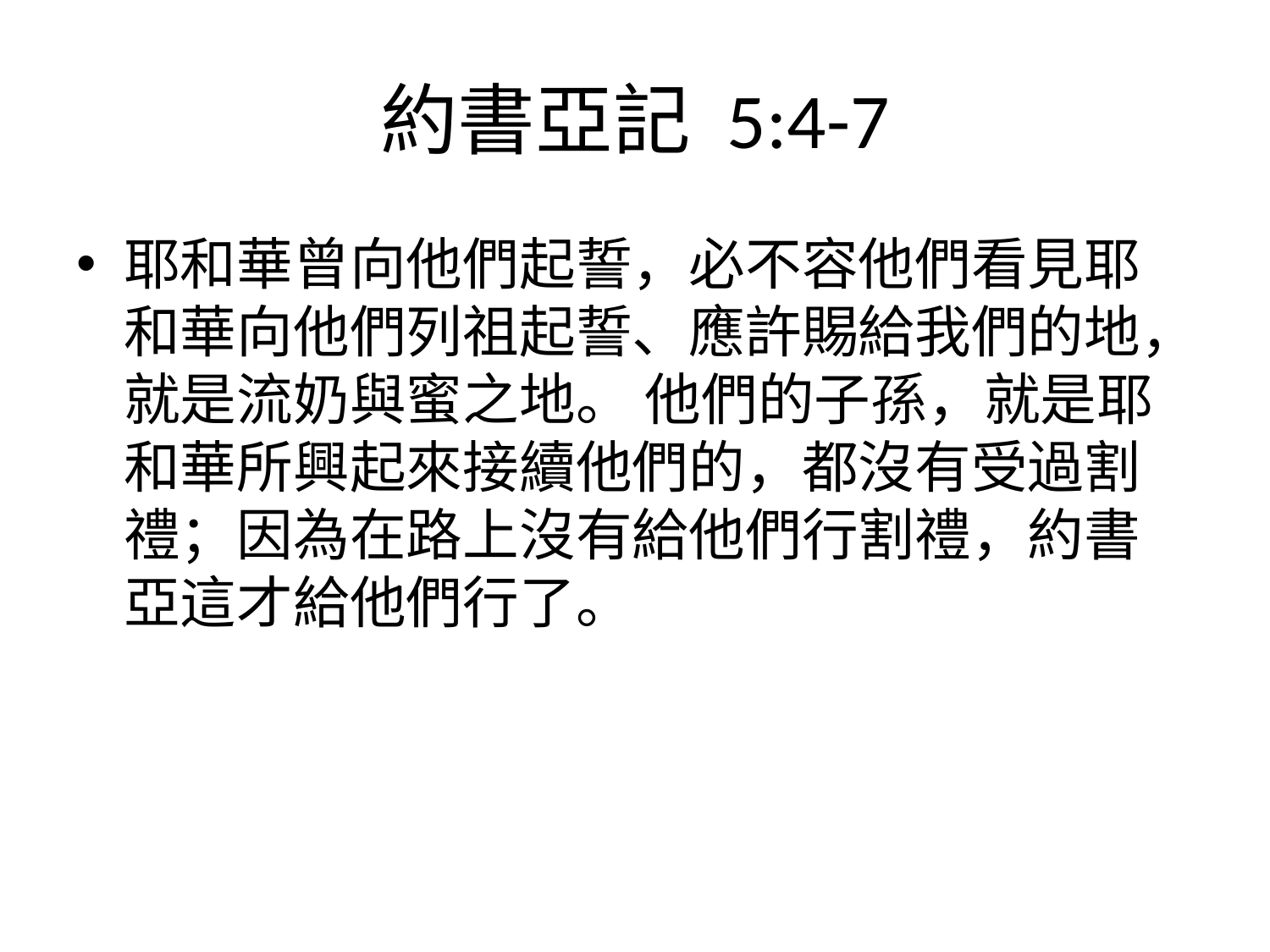

# 約書亞記‬ ‭5:4-7
耶和華曾向他們起誓，必不容他們看見耶和華向他們列祖起誓、應許賜給我們的地，就是流奶與蜜之地。 他們的子孫，就是耶和華所興起來接續他們的，都沒有受過割禮；因為在路上沒有給他們行割禮，約書亞這才給他們行了。